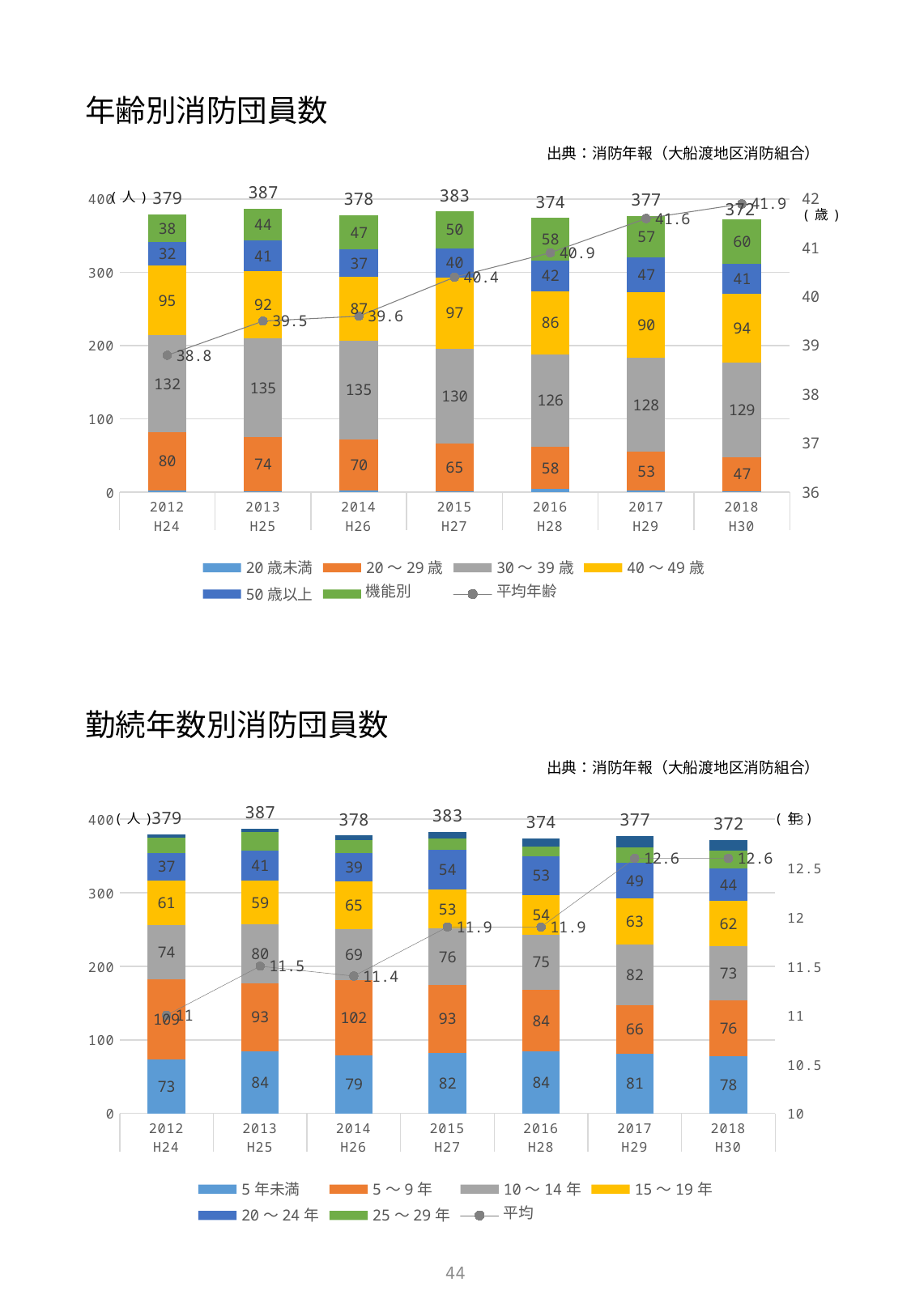

年齢別消防団員数
出典：消防年報（大船渡地区消防組合）

### Chart

| Category | 20歳未満 | 20～29歳 | 30～39歳 | 40～49歳 | 50歳以上 | 機能別 | 合計人員 | 平均年齢 |
|---|---|---|---|---|---|---|---|---|
| 2012 | 2.0 | 80.0 | 132.0 | 95.0 | 32.0 | 38.0 | 379.0 | 38.8 |
| 2013 | 1.0 | 74.0 | 135.0 | 92.0 | 41.0 | 44.0 | 387.0 | 39.5 |
| 2014 | 2.0 | 70.0 | 135.0 | 87.0 | 37.0 | 47.0 | 378.0 | 39.6 |
| 2015 | 1.0 | 65.0 | 130.0 | 97.0 | 40.0 | 50.0 | 383.0 | 40.4 |
| 2016 | 4.0 | 58.0 | 126.0 | 86.0 | 42.0 | 58.0 | 374.0 | 40.9 |
| 2017 | 2.0 | 53.0 | 128.0 | 90.0 | 47.0 | 57.0 | 377.0 | 41.6 |
| 2018 | 1.0 | 47.0 | 129.0 | 94.0 | 41.0 | 60.0 | 372.0 | 41.9 |
勤続年数別消防団員数
出典：消防年報（大船渡地区消防組合）

### Chart

| Category | 5年未満 | 5～9年 | 10～14年 | 15～19年 | 20～24年 | 25～29年 | 30年以上 | 合計人員 | 平均 |
|---|---|---|---|---|---|---|---|---|---|
| 2012 | 73.0 | 109.0 | 74.0 | 61.0 | 37.0 | 21.0 | 4.0 | 379.0 | 11.0 |
| 2013 | 84.0 | 93.0 | 80.0 | 59.0 | 41.0 | 25.0 | 5.0 | 387.0 | 11.5 |
| 2014 | 79.0 | 102.0 | 69.0 | 65.0 | 39.0 | 17.0 | 7.0 | 378.0 | 11.4 |
| 2015 | 82.0 | 93.0 | 76.0 | 53.0 | 54.0 | 16.0 | 9.0 | 383.0 | 11.9 |
| 2016 | 84.0 | 84.0 | 75.0 | 54.0 | 53.0 | 13.0 | 11.0 | 374.0 | 11.9 |
| 2017 | 81.0 | 66.0 | 82.0 | 63.0 | 49.0 | 21.0 | 15.0 | 377.0 | 12.6 |
| 2018 | 78.0 | 76.0 | 73.0 | 62.0 | 44.0 | 24.0 | 15.0 | 372.0 | 12.6 |
44